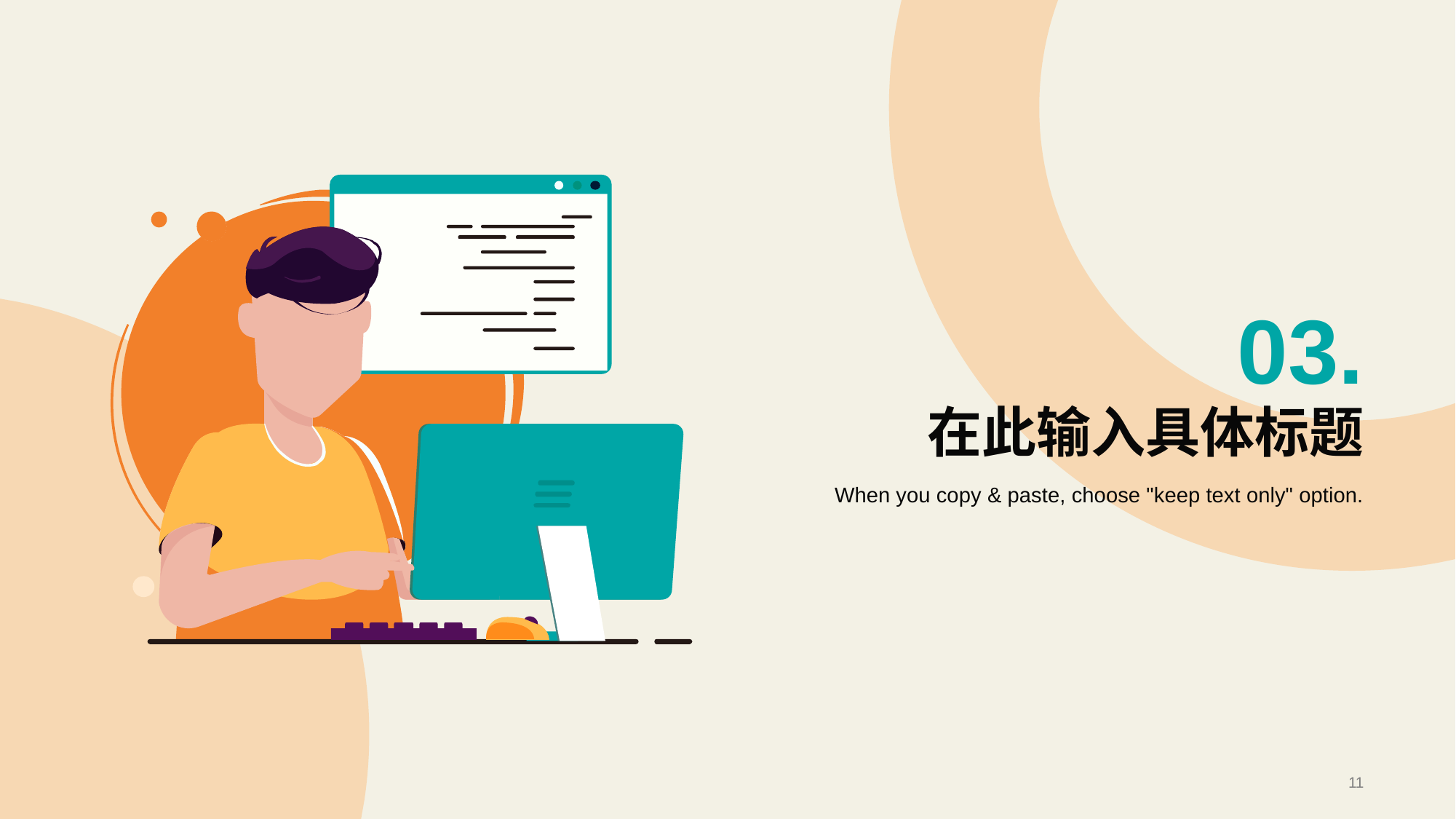

03.
# 在此输入具体标题
When you copy & paste, choose "keep text only" option.
11